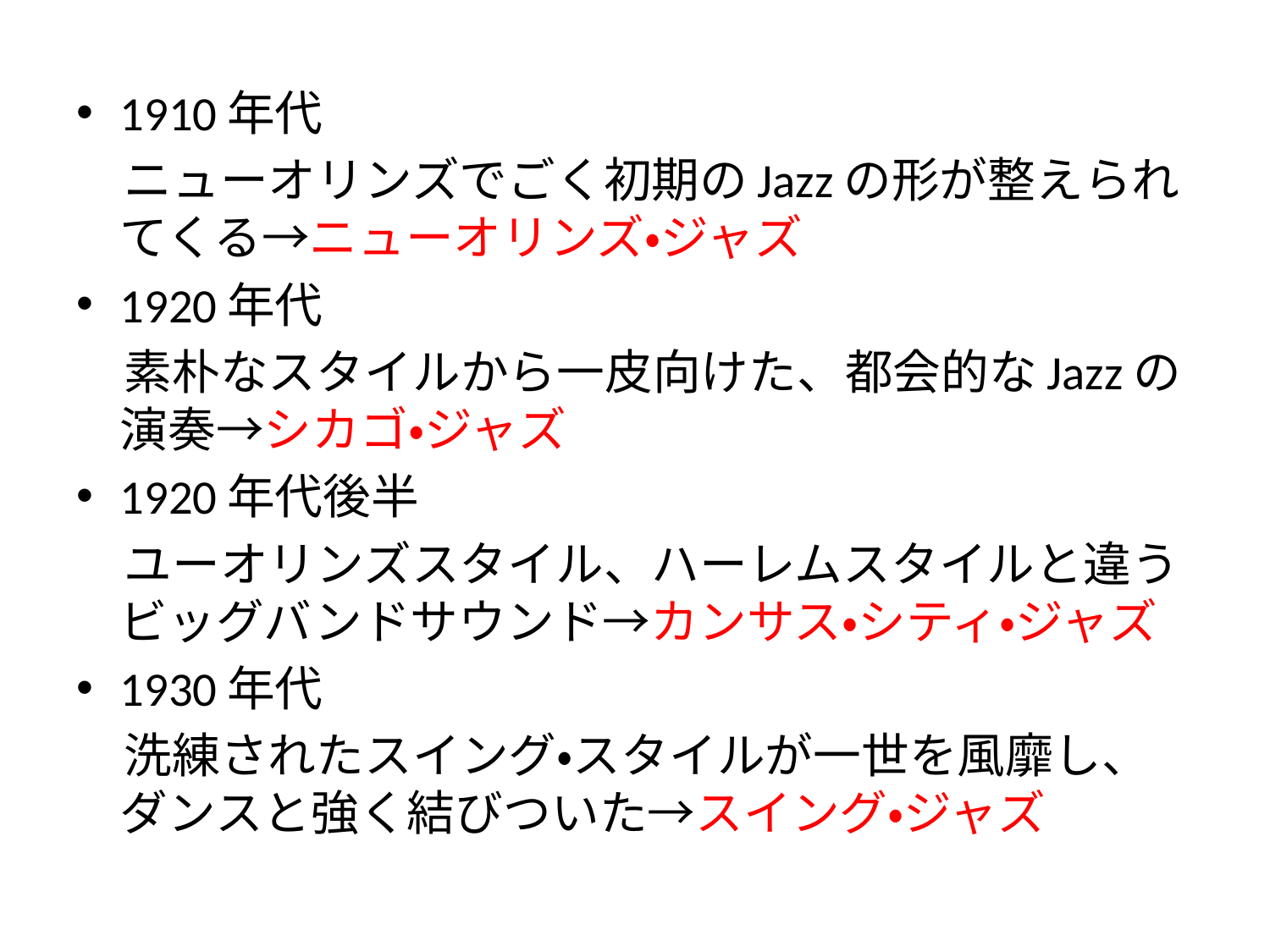

#
1910年代
　ニューオリンズでごく初期のJazzの形が整えられてくる→ニューオリンズ・ジャズ
1920年代
　素朴なスタイルから一皮向けた、都会的なJazzの演奏→シカゴ・ジャズ
1920年代後半
　ユーオリンズスタイル、ハーレムスタイルと違うビッグバンドサウンド→カンサス・シティ・ジャズ
1930年代
　洗練されたスイング・スタイルが一世を風靡し、ダンスと強く結びついた→スイング・ジャズ